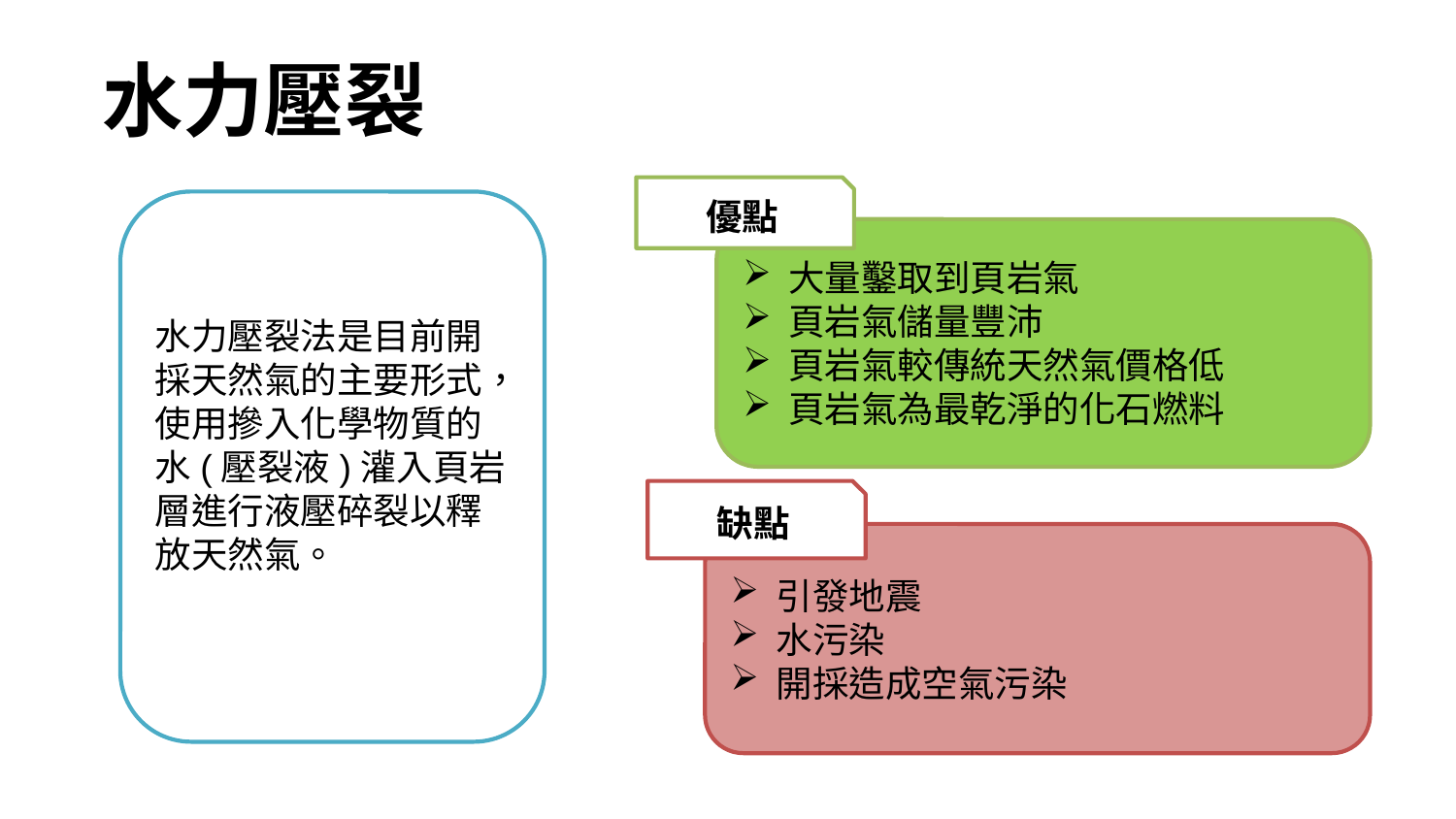

水力壓裂
優點
水力壓裂法是目前開採天然氣的主要形式，使用摻入化學物質的水(壓裂液)灌入頁岩層進行液壓碎裂以釋放天然氣。

大量鑿取到頁岩氣
頁岩氣儲量豐沛
頁岩氣較傳統天然氣價格低
頁岩氣為最乾淨的化石燃料
缺點
引發地震
水污染
開採造成空氣污染